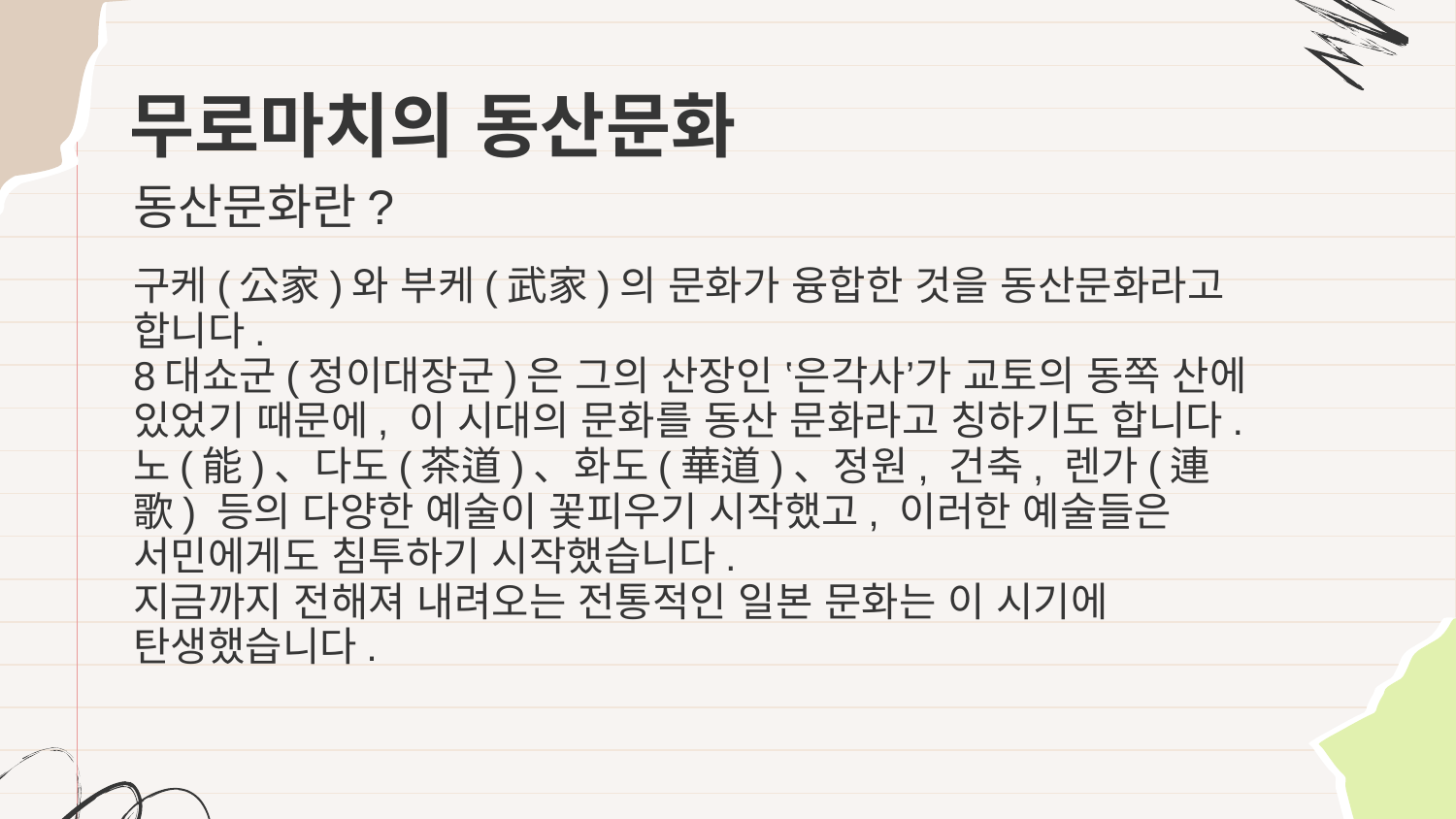

# 무로마치의 동산문화
|  | 동산문화란? |
| --- | --- |
|  | 구케(公家)와 부케(武家)의 문화가 융합한 것을 동산문화라고 합니다. 8대쇼군(정이대장군)은 그의 산장인 ‛은각사’가 교토의 동쪽 산에 있었기 때문에, 이 시대의 문화를 동산 문화라고 칭하기도 합니다. 노(能)、다도(茶道)、화도(華道)、정원, 건축, 렌가(連歌) 등의 다양한 예술이 꽃피우기 시작했고, 이러한 예술들은 서민에게도 침투하기 시작했습니다. 지금까지 전해져 내려오는 전통적인 일본 문화는 이 시기에 탄생했습니다. |